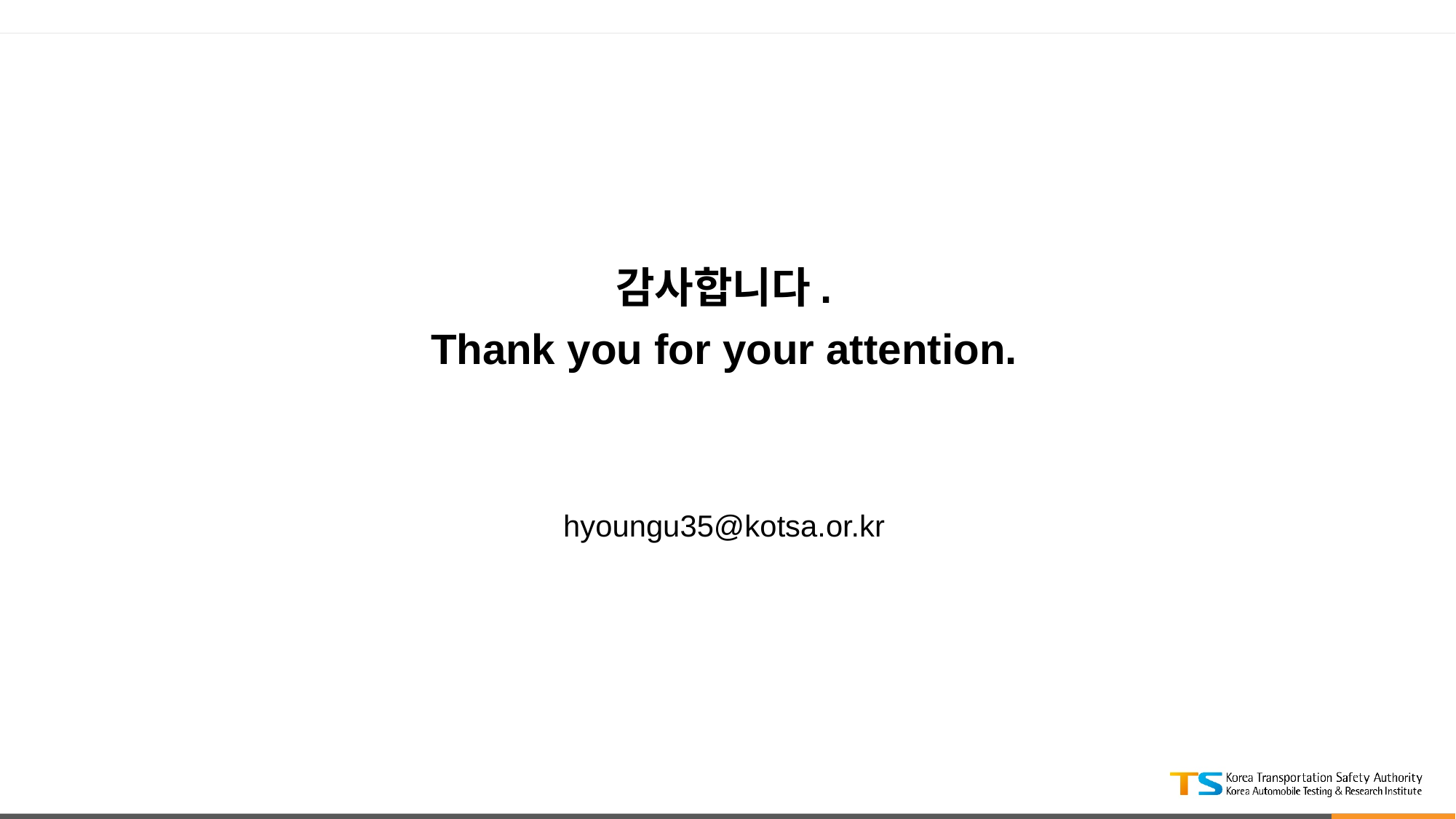

감사합니다.
Thank you for your attention.

hyoungu35@kotsa.or.kr